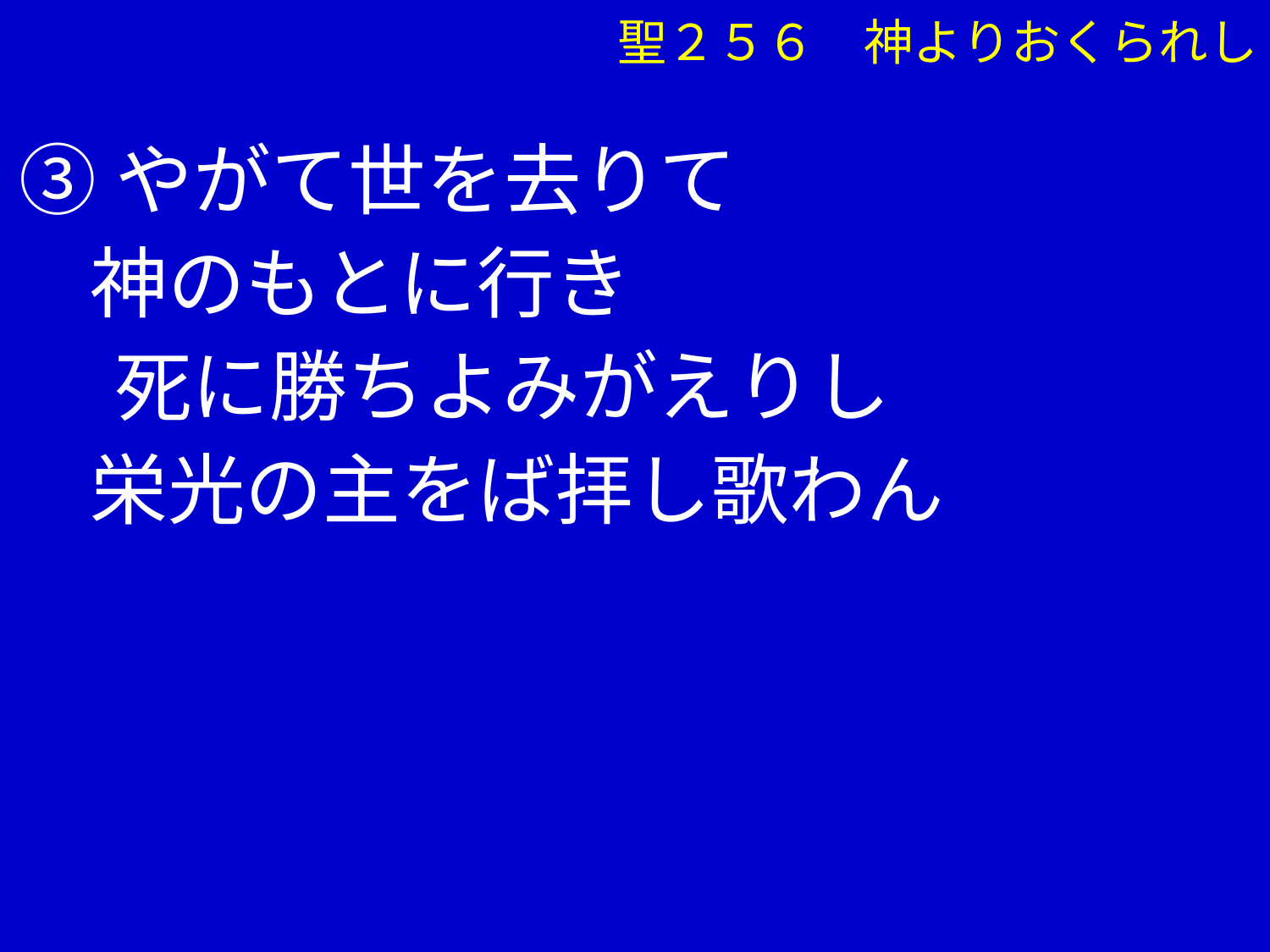

聖２５６　神よりおくられし
③やがて世を去りて
   神のもとに行き
　 死に勝ちよみがえりし
   栄光の主をば拝し歌わん